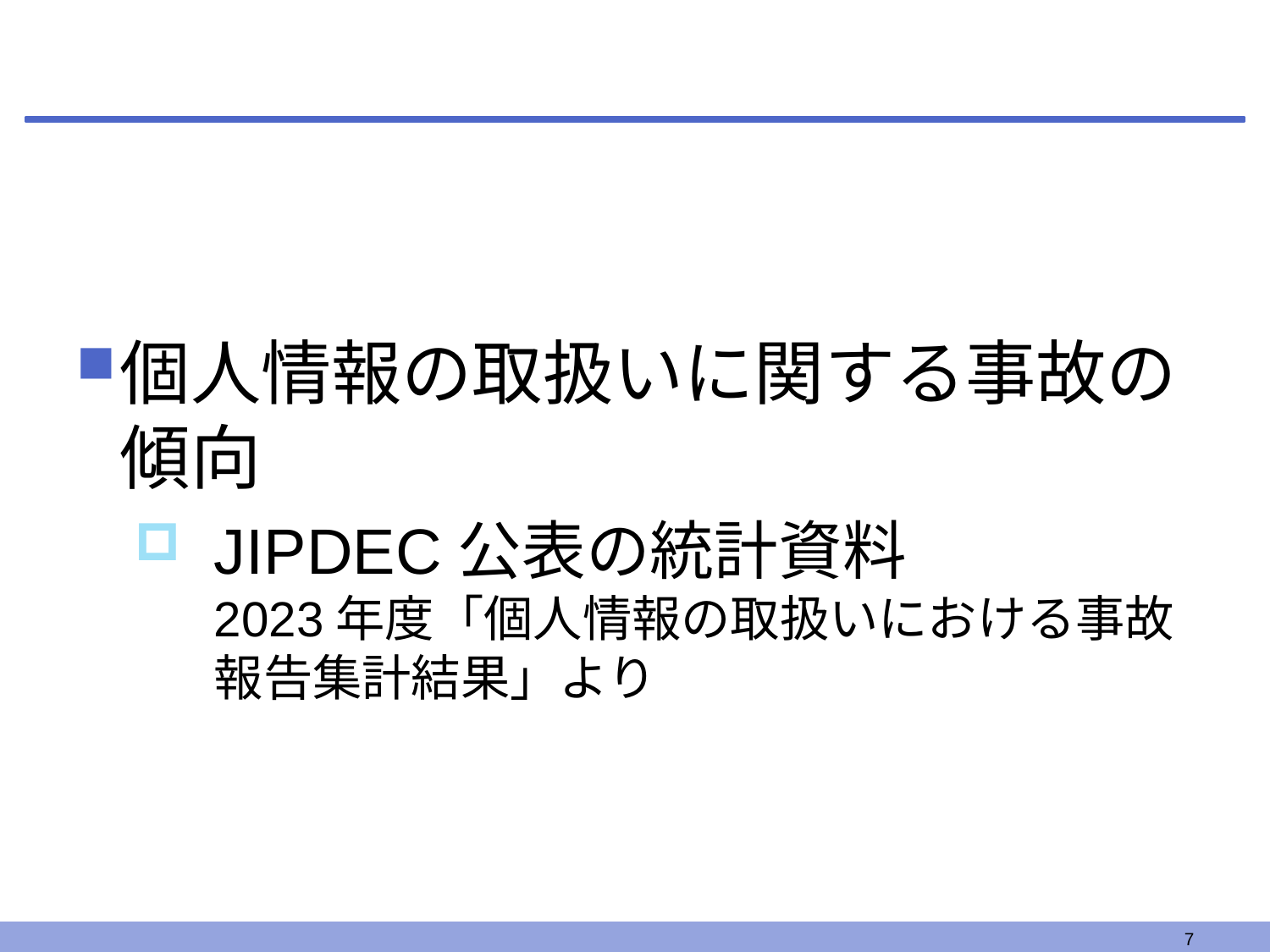

個人情報の取扱いに関する事故の傾向
JIPDEC公表の統計資料
2023年度「個人情報の取扱いにおける事故報告集計結果」より
7